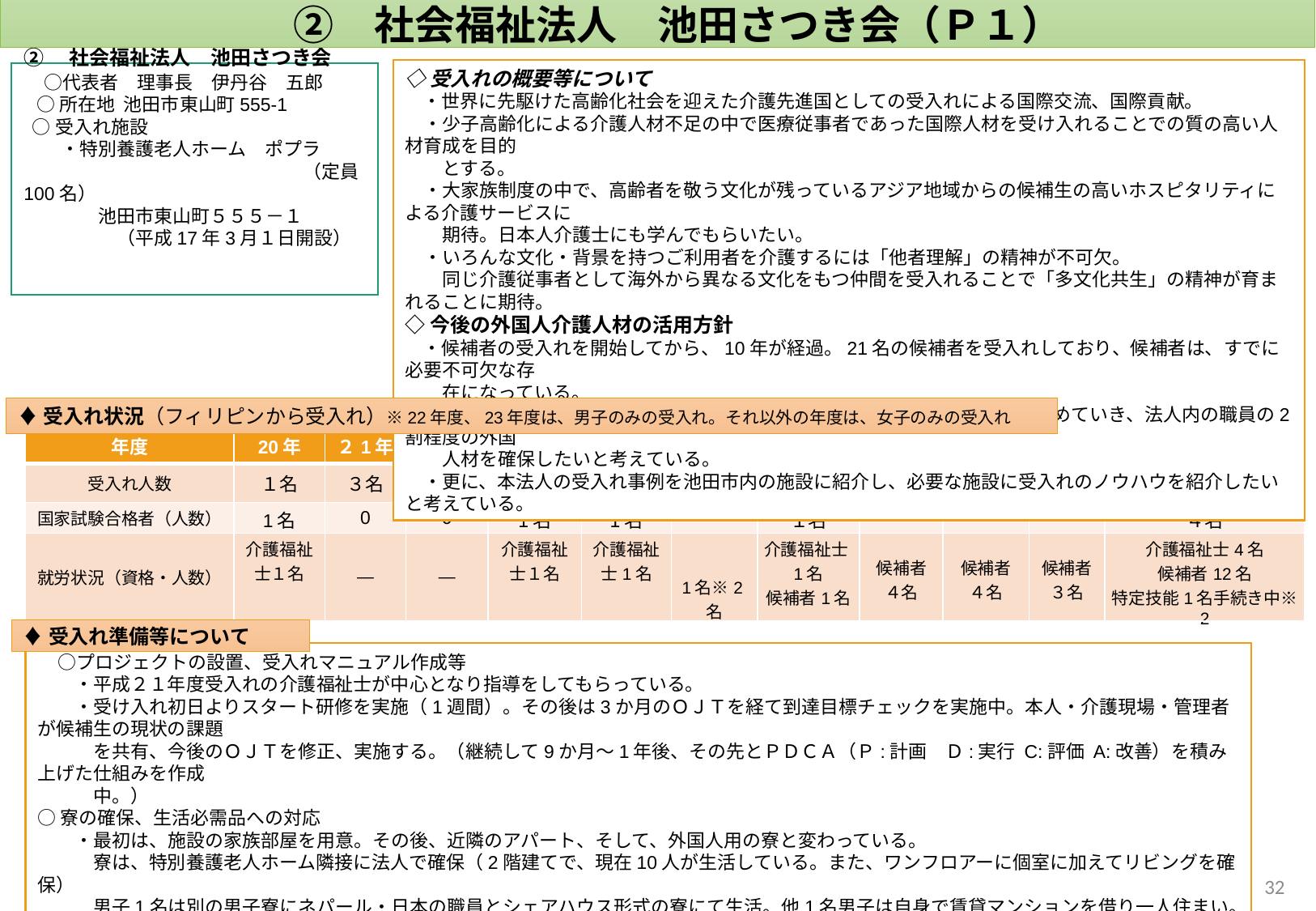

②　社会福祉法人　池田さつき会（Ｐ１）
◇受入れの概要等について
　・世界に先駆けた高齢化社会を迎えた介護先進国としての受入れによる国際交流、国際貢献。
　・少子高齢化による介護人材不足の中で医療従事者であった国際人材を受け入れることでの質の高い人材育成を目的
　　とする。
　・大家族制度の中で、高齢者を敬う文化が残っているアジア地域からの候補生の高いホスピタリティによる介護サービスに
　　期待。日本人介護士にも学んでもらいたい。
　・いろんな文化・背景を持つご利用者を介護するには「他者理解」の精神が不可欠。
　　同じ介護従事者として海外から異なる文化をもつ仲間を受入れることで「多文化共生」の精神が育まれることに期待。
◇今後の外国人介護人材の活用方針
　・候補者の受入れを開始してから、10年が経過。21名の候補者を受入れしており、候補者は、すでに必要不可欠な存
　　在になっている。
　・また、日本語学校の留学生も受入れており、今後も、引続き、受入れを進めていき、法人内の職員の2割程度の外国
　　人材を確保したいと考えている。
　・更に、本法人の受入れ事例を池田市内の施設に紹介し、必要な施設に受入れのノウハウを紹介したいと考えている。

②　社会福祉法人　池田さつき会
　○代表者　理事長　伊丹谷　五郎
   ○所在地  池田市東山町555-1
  ○受入れ施設
　　・特別養護老人ホーム　ポプラ
　　　　　　　　　　　　　　　（定員100名）
　　　　池田市東山町５５５－１
　　　　　（平成17年3月１日開設）

♦受入れ状況（フィリピンから受入れ）※22年度、23年度は、男子のみの受入れ。それ以外の年度は、女子のみの受入れ
| 年度 | 20年 | ２1年 | 22年 | 23年 | 25年 | 26年 | 27年 | 28年 | 29年 | 30年 | 合計 |
| --- | --- | --- | --- | --- | --- | --- | --- | --- | --- | --- | --- |
| 受入れ人数 | １名 | ３名 | １名 | １名 | １名 | １名 | ２名 | ４名 | ４名 | ３名 | 21名※うち4名帰国 |
| 国家試験合格者（人数） | 1名 | 0 | 0 | 1名 | 1名 | ― | １名 | ― | ― | ― | ４名 |
| 就労状況（資格・人数） | 介護福祉士１名 | ― | ― | 介護福祉士１名 | 介護福祉士1名 | 1名※2名 | 介護福祉士1名 候補者1名 | 候補者 ４名 | 候補者 ４名 | 候補者 ３名 | 介護福祉士4名 候補者12名 特定技能1名手続き中※2 |
♦受入れ準備等について
　○プロジェクトの設置、受入れマニュアル作成等
　　・平成２１年度受入れの介護福祉士が中心となり指導をしてもらっている。
　　・受け入れ初日よりスタート研修を実施（1週間）。その後は3か月のＯＪＴを経て到達目標チェックを実施中。本人・介護現場・管理者が候補生の現状の課題
　　　を共有、今後のＯＪＴを修正、実施する。（継続して9か月～1年後、その先とＰＤＣＡ（Ｐ:計画　Ｄ:実行 C:評価 A:改善）を積み上げた仕組みを作成
　　　中。）
○寮の確保、生活必需品への対応
　　・最初は、施設の家族部屋を用意。その後、近隣のアパート、そして、外国人用の寮と変わっている。
　　　寮は、特別養護老人ホーム隣接に法人で確保（2階建てで、現在10人が生活している。また、ワンフロアーに個室に加えてリビングを確保）
　　　男子1名は別の男子寮にネパール・日本の職員とシェアハウス形式の寮にて生活。他1名男子は自身で賃貸マンションを借り一人住まい。
　　・平成３０年度には、国家試験受験者用（３名）に更に一つ寮を確保。
　　・生活必需品も法人にて用意。
32